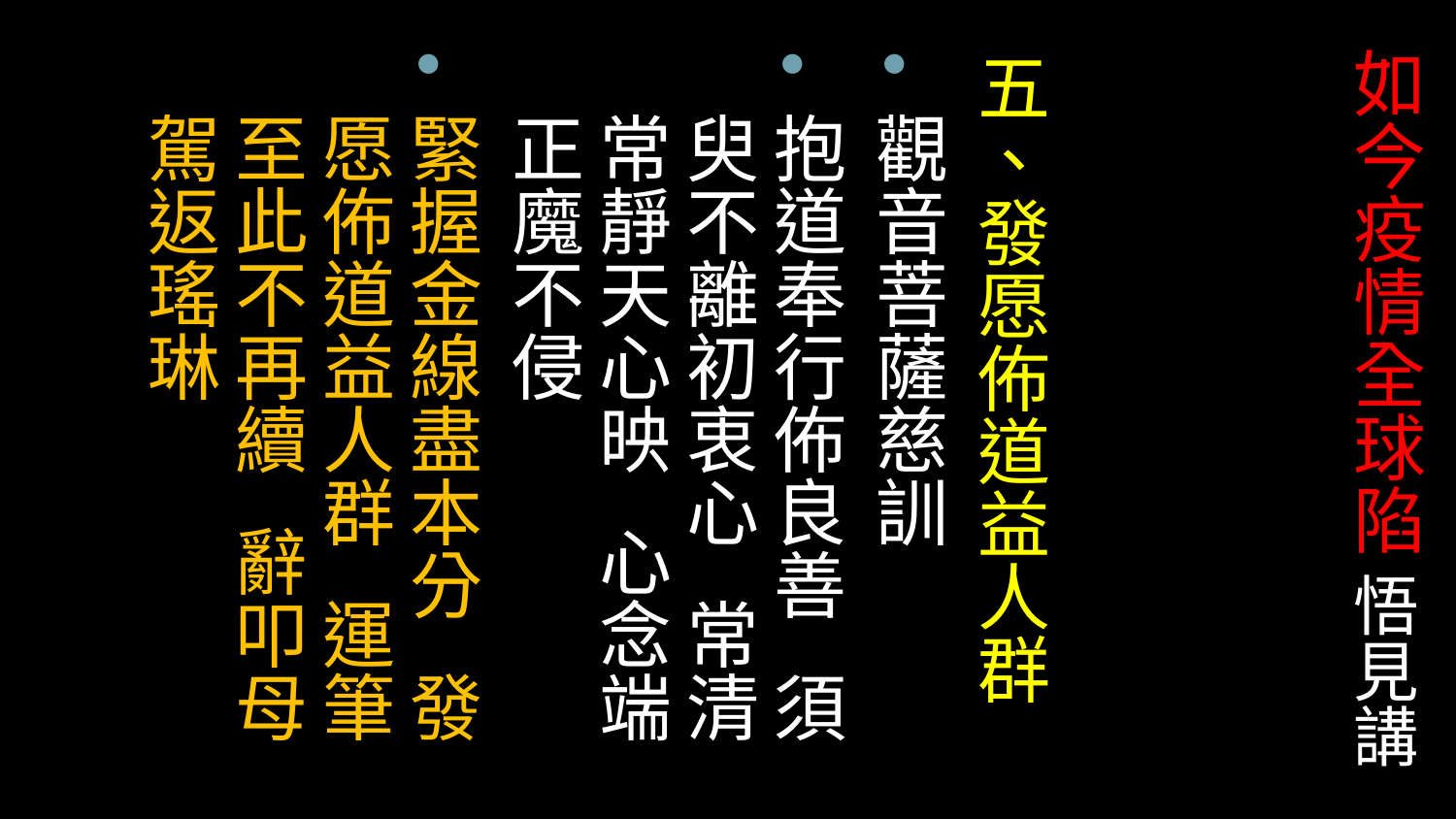

# 如今疫情全球陷 悟見講
五、發愿佈道益人群
觀音菩薩慈訓
抱道奉行佈良善   須臾不離初衷心   常清常靜天心映   心念端正魔不侵
緊握金線盡本分   發愿佈道益人群   運筆至此不再續   辭叩母駕返瑤琳